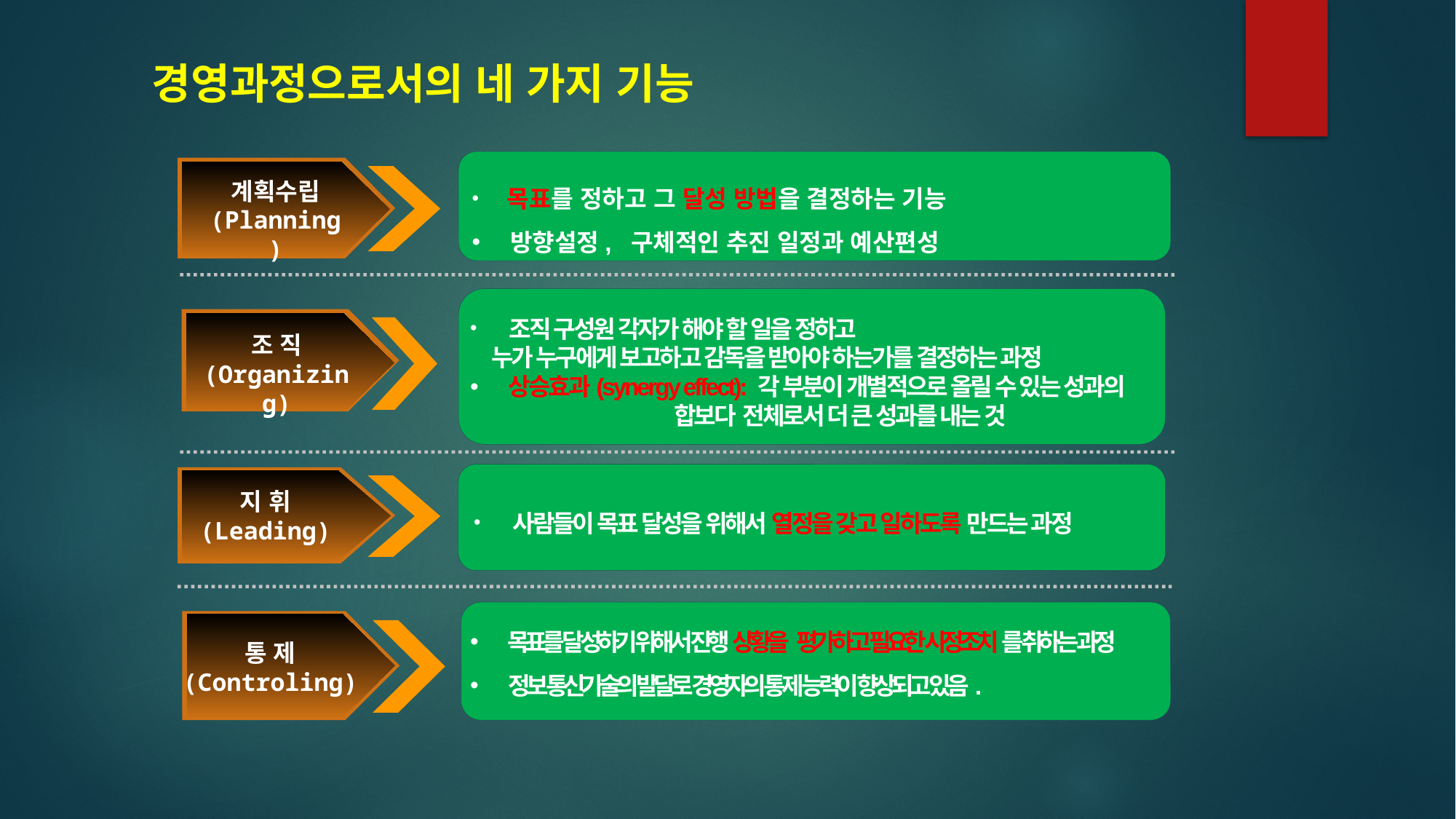

경영과정으로서의 네 가지 기능

 목표를 정하고 그 달성 방법을 결정하는 기능
 방향설정,  구체적인 추진 일정과 예산편성

계획수립
(Planning)

  조직 구성원 각자가 해야 할 일을 정하고
   누가 누구에게 보고하고 감독을 받아야 하는가를 결정하는 과정
 상승효과(synergy effect): 각 부분이 개별적으로 올릴 수 있는 성과의
                                            합보다  전체로서 더 큰 성과를 내는 것

조 직
(Organizing)

지 휘
(Leading)
  사람들이 목표 달성을 위해서 열정을 갖고 일하도록 만드는 과정

 목표를 달성하기 위해서 진행 상황을 평가하고 필요한 시정조치 를 취하는 과정
 정보 통신기술의 발달로 경영자의 통제 능력이 향상되고 있음.

통 제
(Controling)